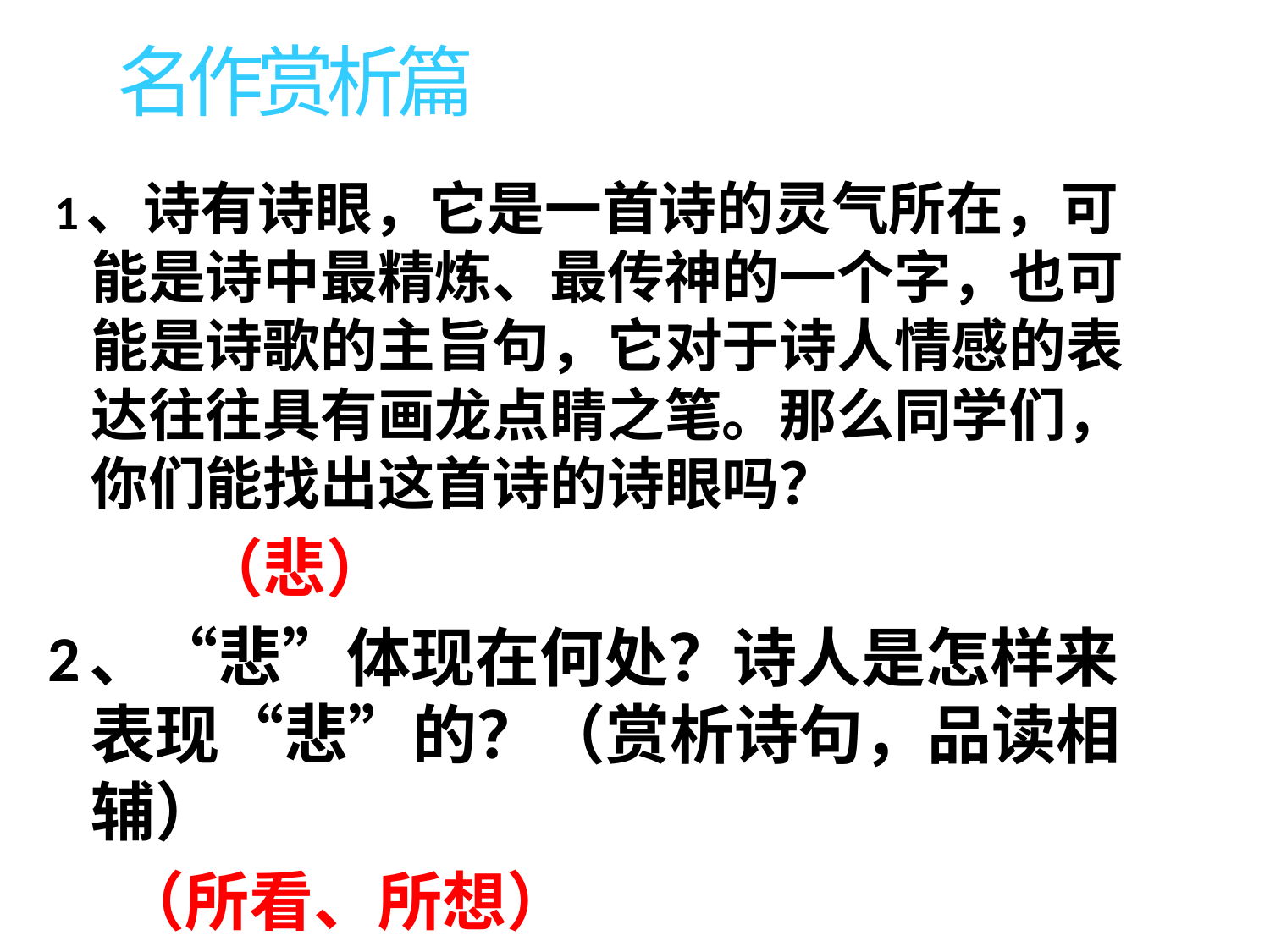

# 名作赏析篇
 1、诗有诗眼，它是一首诗的灵气所在，可能是诗中最精炼、最传神的一个字，也可能是诗歌的主旨句，它对于诗人情感的表达往往具有画龙点睛之笔。那么同学们，你们能找出这首诗的诗眼吗？
           （悲）
2、“悲”体现在何处？诗人是怎样来表现“悲”的？（赏析诗句，品读相辅）
     （所看、所想）